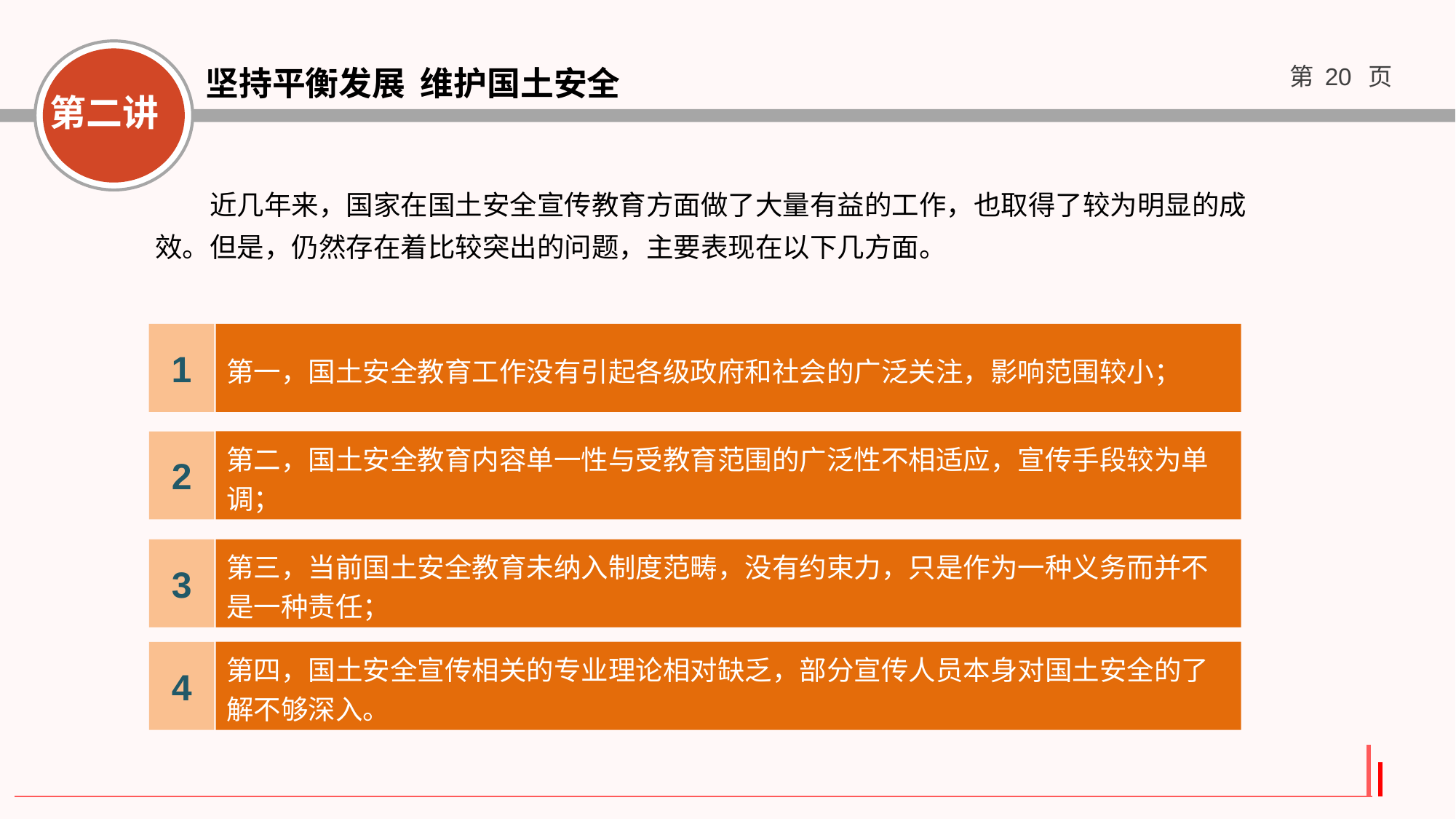

近几年来，国家在国土安全宣传教育方面做了大量有益的工作，也取得了较为明显的成效。但是，仍然存在着比较突出的问题，主要表现在以下几方面。
1
第一，国土安全教育工作没有引起各级政府和社会的广泛关注，影响范围较小；
第二，国土安全教育内容单一性与受教育范围的广泛性不相适应，宣传手段较为单调；
2
第三，当前国土安全教育未纳入制度范畴，没有约束力，只是作为一种义务而并不是一种责任；
3
第四，国土安全宣传相关的专业理论相对缺乏，部分宣传人员本身对国土安全的了解不够深入。
4